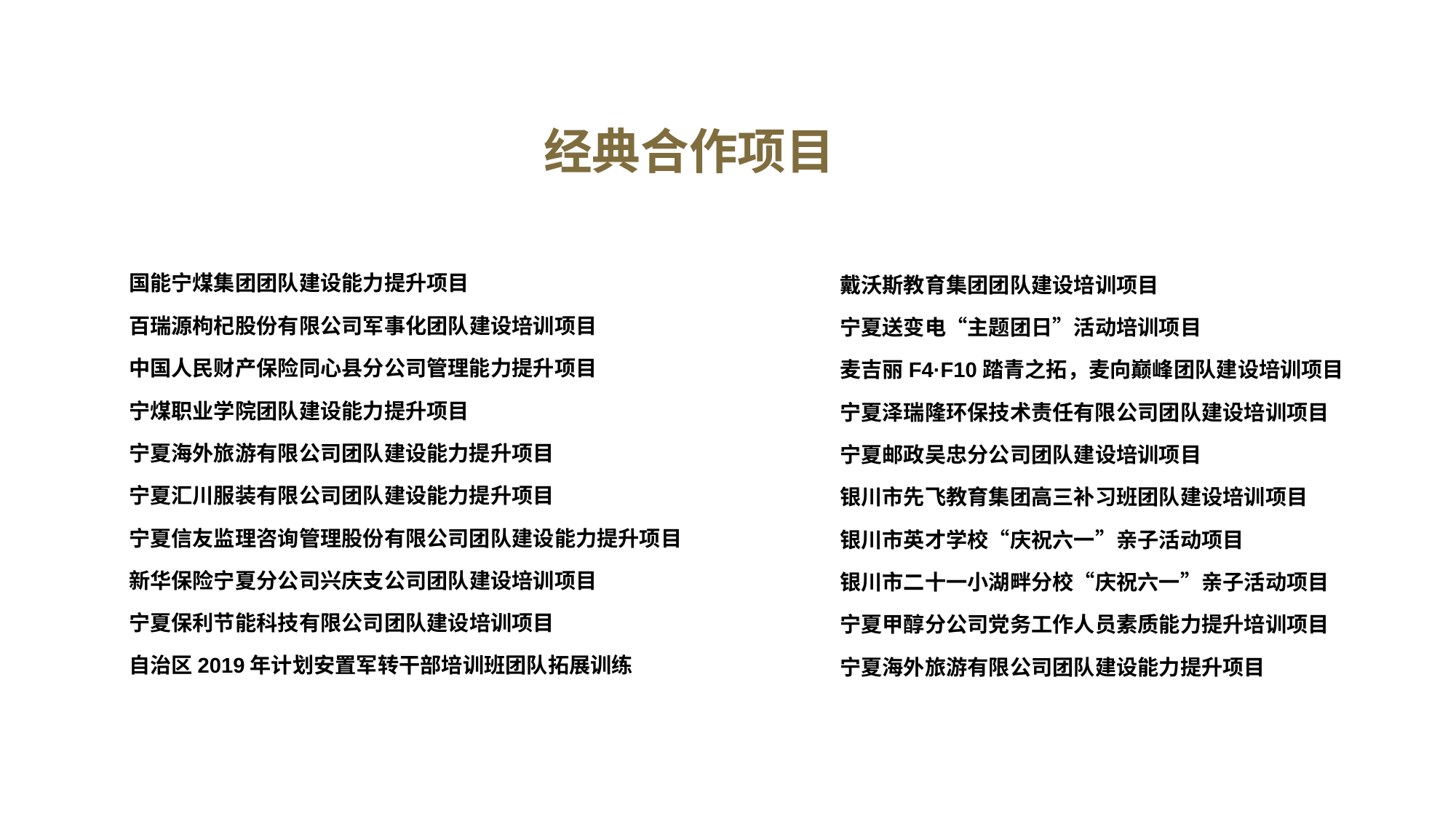

经典合作项目
国能宁煤集团团队建设能力提升项目
百瑞源枸杞股份有限公司军事化团队建设培训项目
中国人民财产保险同心县分公司管理能力提升项目
宁煤职业学院团队建设能力提升项目
宁夏海外旅游有限公司团队建设能力提升项目
宁夏汇川服装有限公司团队建设能力提升项目
宁夏信友监理咨询管理股份有限公司团队建设能力提升项目
新华保险宁夏分公司兴庆支公司团队建设培训项目
宁夏保利节能科技有限公司团队建设培训项目
自治区2019年计划安置军转干部培训班团队拓展训练

戴沃斯教育集团团队建设培训项目
宁夏送变电“主题团日”活动培训项目
麦吉丽F4·F10踏青之拓，麦向巅峰团队建设培训项目
宁夏泽瑞隆环保技术责任有限公司团队建设培训项目
宁夏邮政吴忠分公司团队建设培训项目
银川市先飞教育集团高三补习班团队建设培训项目
银川市英才学校“庆祝六一”亲子活动项目
银川市二十一小湖畔分校“庆祝六一”亲子活动项目
宁夏甲醇分公司党务工作人员素质能力提升培训项目
宁夏海外旅游有限公司团队建设能力提升项目